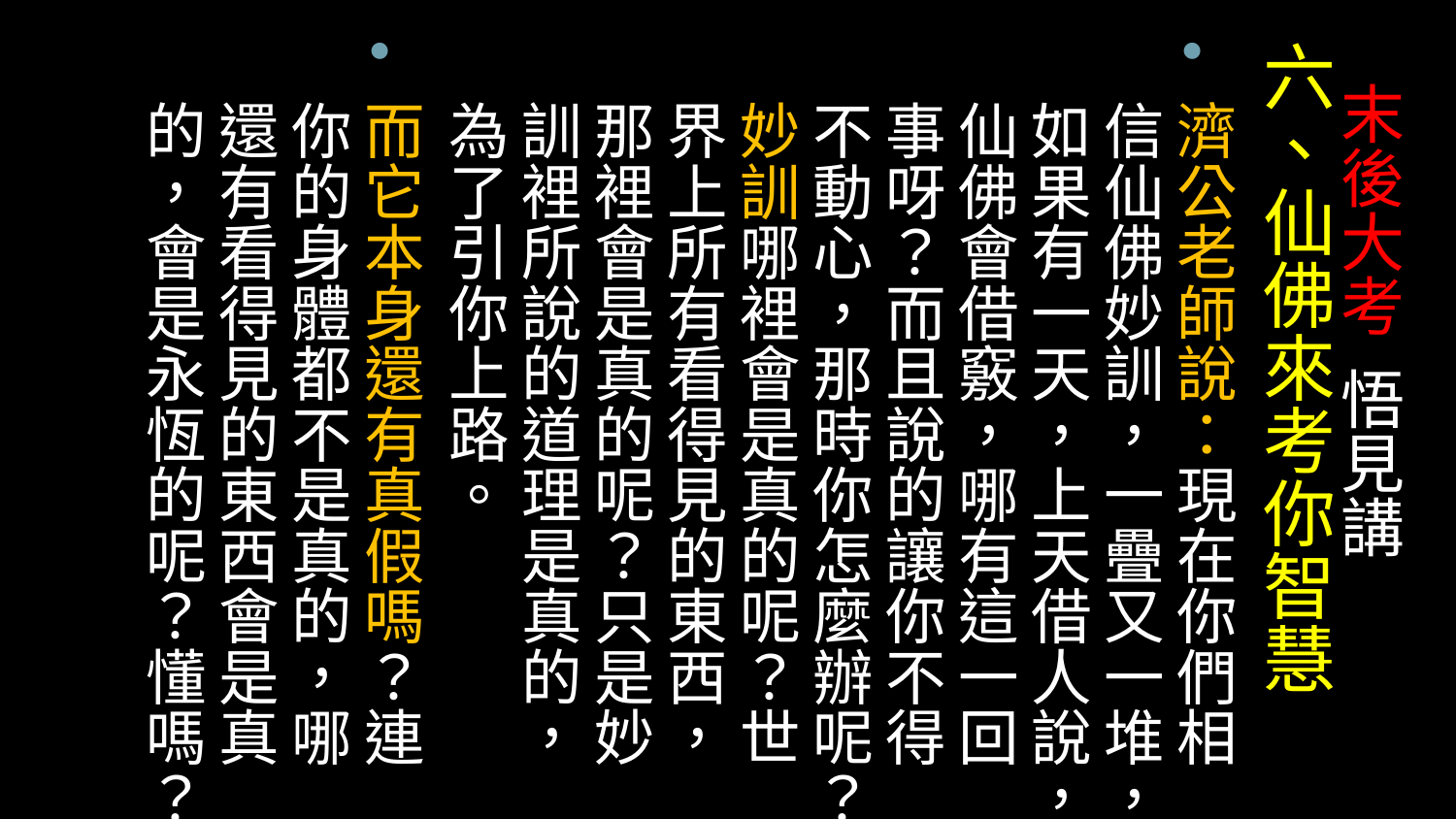

六、仙佛來考你智慧
濟公老師說：現在你們相信仙佛妙訓，一疊又一堆，如果有一天，上天借人說，仙佛會借竅，哪有這一回事呀？而且說的讓你不得不動心，那時你怎麼辦呢？妙訓哪裡會是真的呢？世界上所有看得見的東西，那裡會是真的呢？只是妙訓裡所說的道理是真的，為了引你上路。
而它本身還有真假嗎？連你的身體都不是真的，哪還有看得見的東西會是真的，會是永恆的呢？懂嗎？

# 末後大考  悟見講